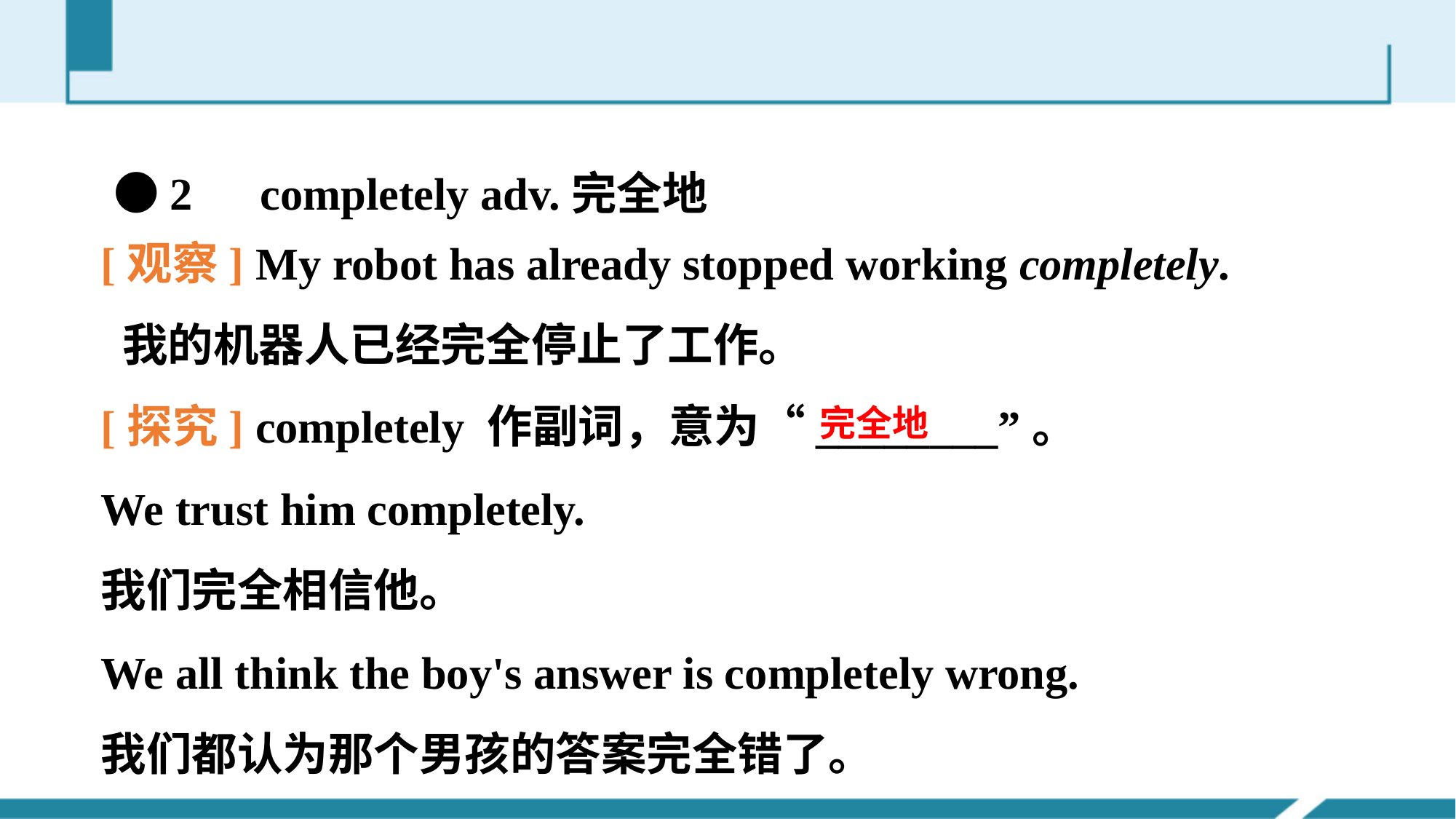

●2　completely adv.完全地
[观察] My robot has already stopped working completely.
 我的机器人已经完全停止了工作。
[探究] completely 作副词，意为“________”。
We trust him completely.
我们完全相信他。
We all think the boy's answer is completely wrong.
我们都认为那个男孩的答案完全错了。
完全地